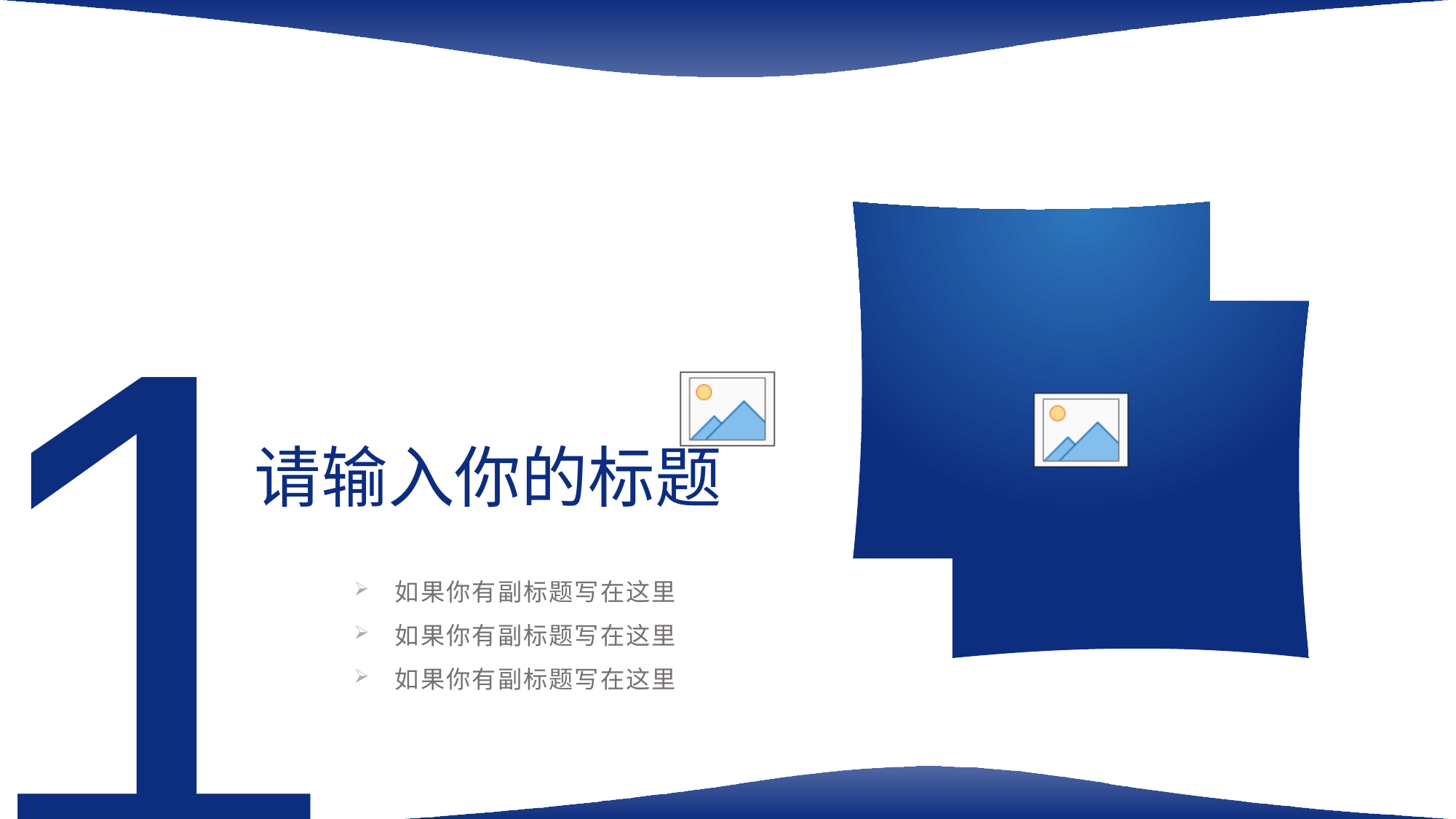

1

请输入你的标题
如果你有副标题写在这里
如果你有副标题写在这里
如果你有副标题写在这里